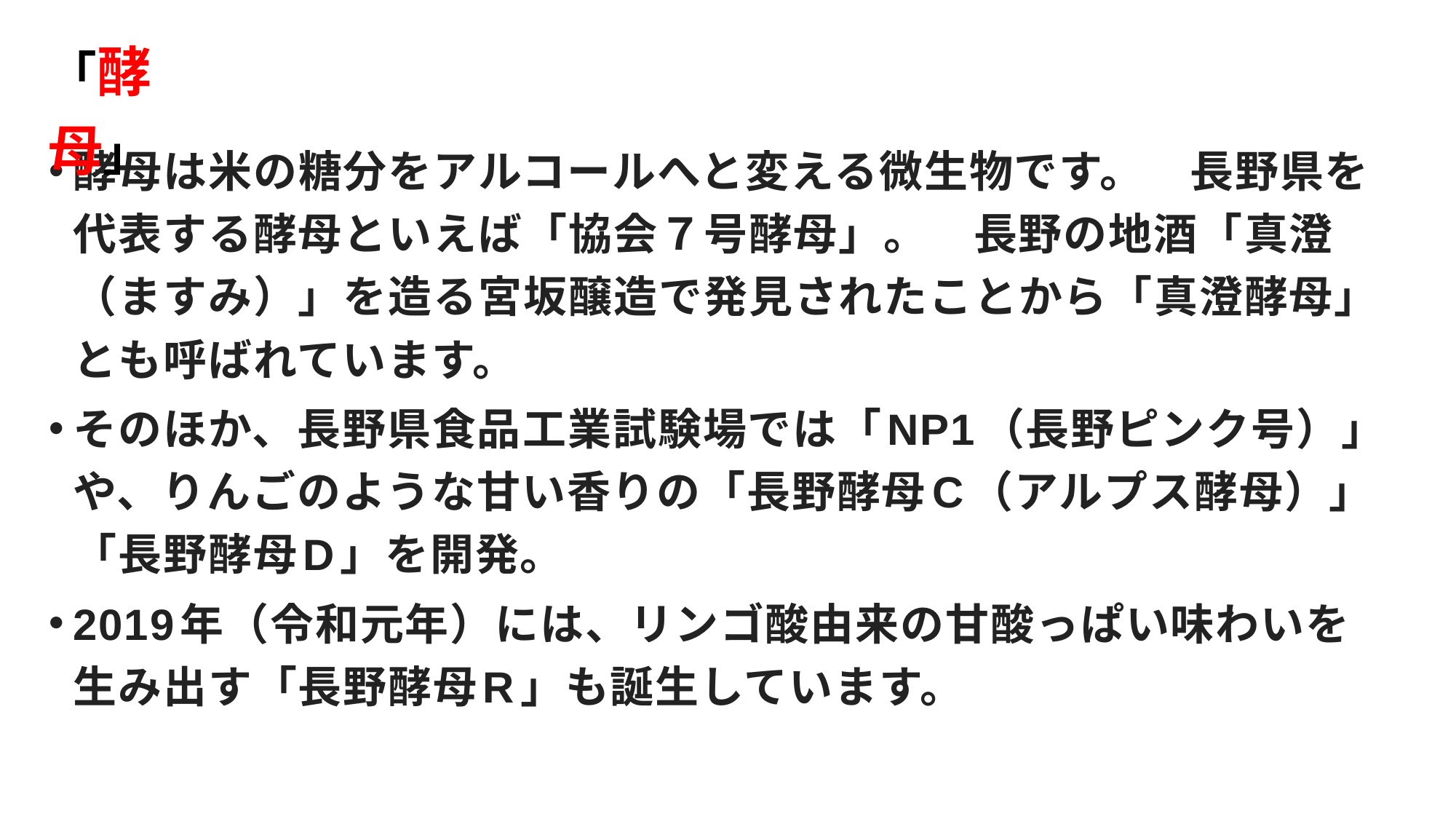

「酵母」
酵母は米の糖分をアルコールへと変える微生物です。　長野県を代表する酵母といえば「協会７号酵母」。　長野の地酒「真澄（ますみ）」を造る宮坂醸造で発見されたことから「真澄酵母」とも呼ばれています。
そのほか、長野県食品工業試験場では「NP1（長野ピンク号）」や、りんごのような甘い香りの「長野酵母C（アルプス酵母）」「長野酵母D」を開発。
2019年（令和元年）には、リンゴ酸由来の甘酸っぱい味わいを生み出す「長野酵母R」も誕生しています。